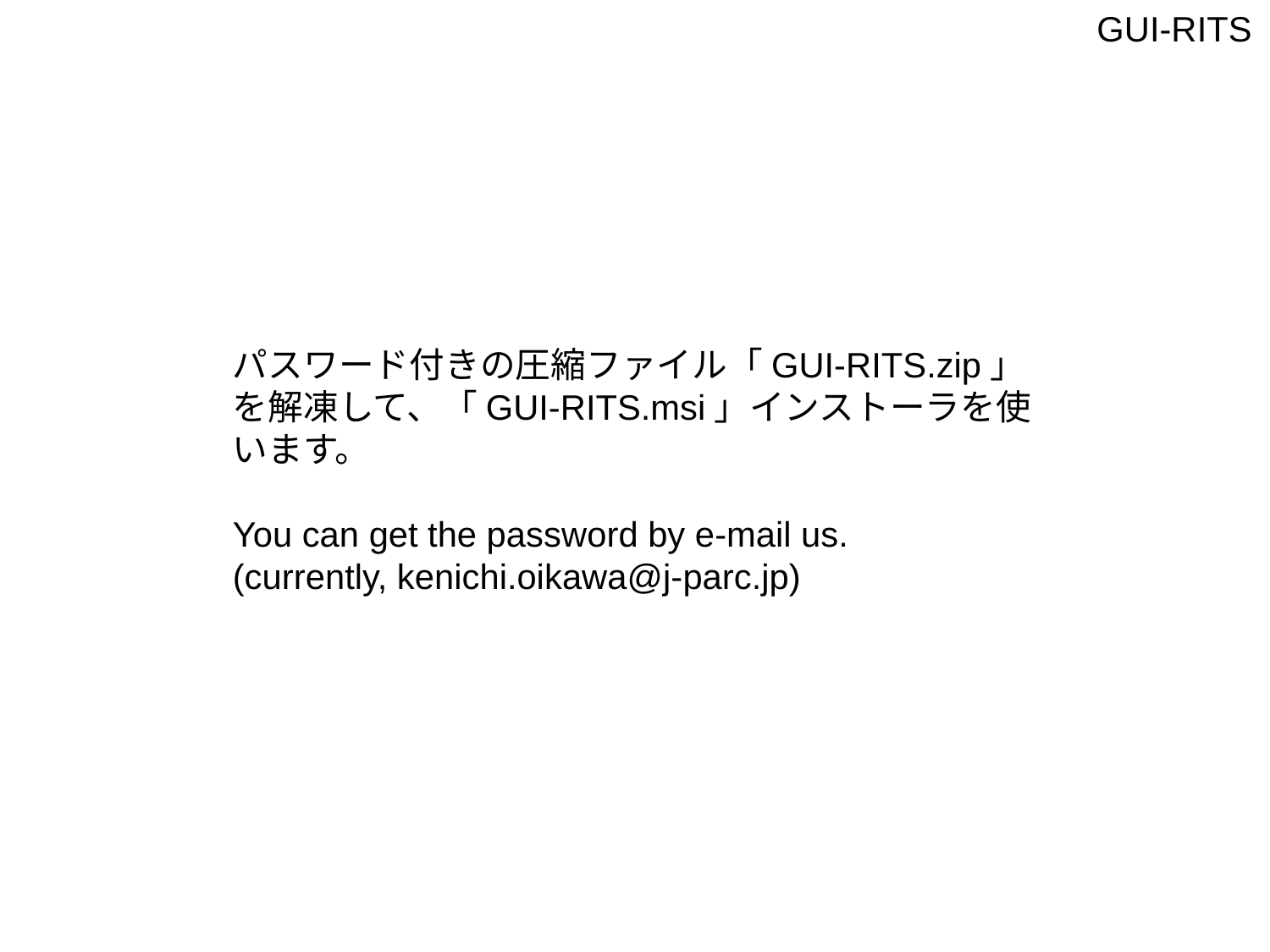

GUI-RITS
パスワード付きの圧縮ファイル「GUI-RITS.zip」 を解凍して、「GUI-RITS.msi」インストーラを使います。

You can get the password by e-mail us.
(currently, kenichi.oikawa@j-parc.jp)